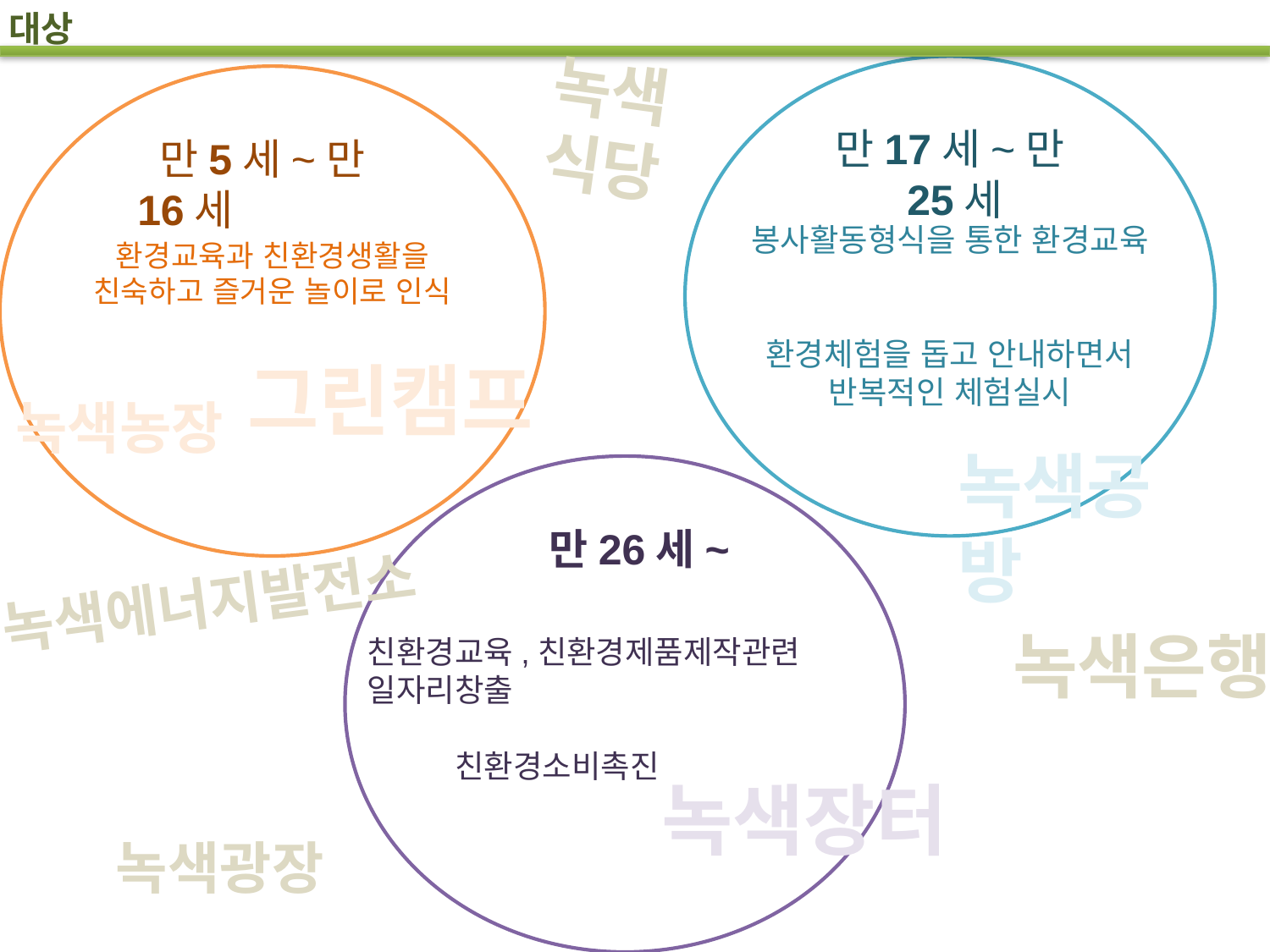

대상
녹색
식당

봉사활동형식을 통한 환경교육

환경체험을 돕고 안내하면서
반복적인 체험실시
환경교육과 친환경생활을
친숙하고 즐거운 놀이로 인식

만17세~만25세
 만5세~만16세
그린캠프
녹색농장
녹색공방

 만26세~
녹색에너지발전소
녹색은행
친환경교육,친환경제품제작관련 일자리창출

         친환경소비촉진
녹색장터
녹색광장